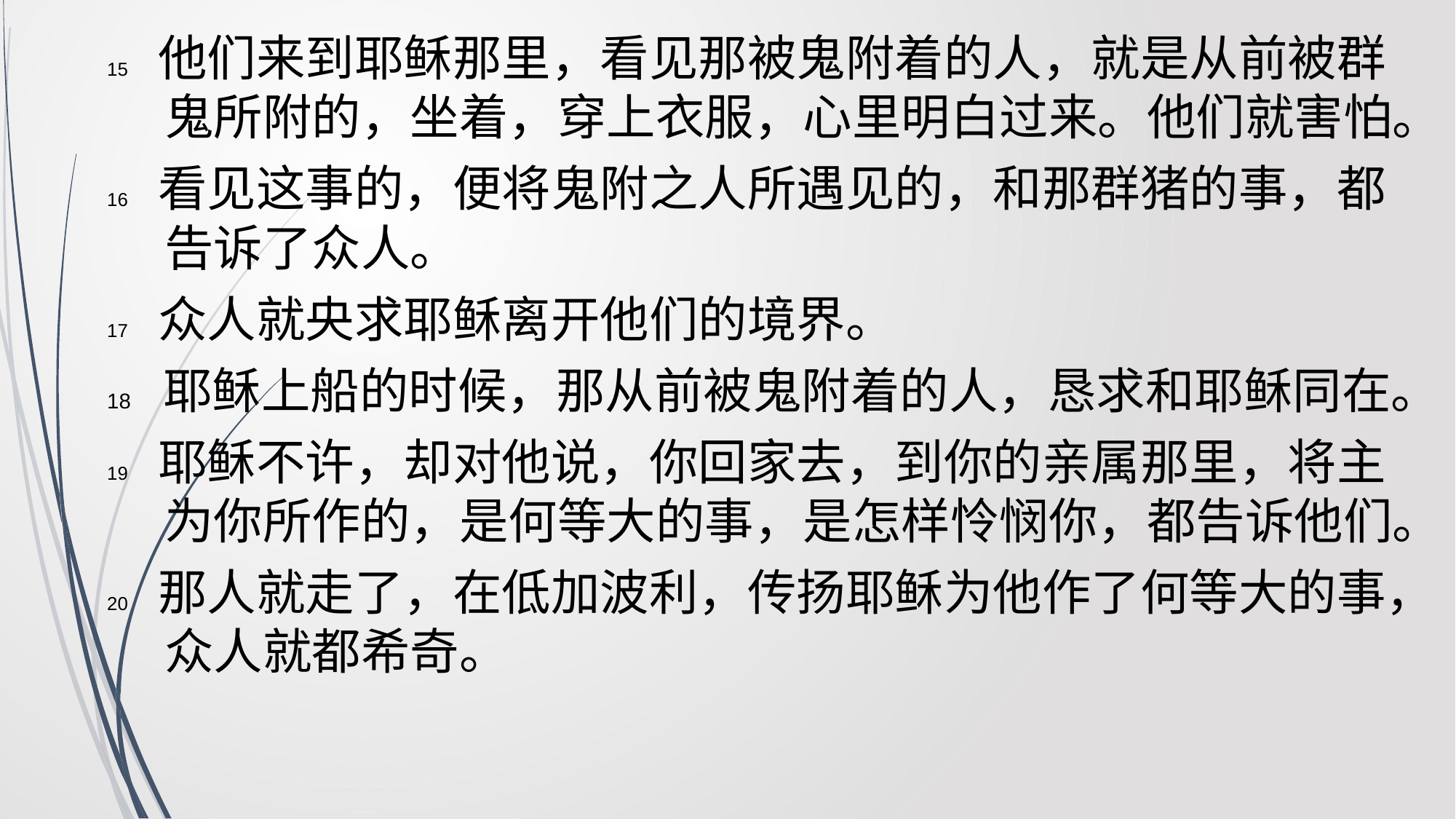

15     他们来到耶稣那里，看见那被鬼附着的人，就是从前被群鬼所附的，坐着，穿上衣服，心里明白过来。他们就害怕。
16     看见这事的，便将鬼附之人所遇见的，和那群猪的事，都告诉了众人。
17     众人就央求耶稣离开他们的境界。
18     耶稣上船的时候，那从前被鬼附着的人，恳求和耶稣同在。
19     耶稣不许，却对他说，你回家去，到你的亲属那里，将主为你所作的，是何等大的事，是怎样怜悯你，都告诉他们。
20     那人就走了，在低加波利，传扬耶稣为他作了何等大的事，众人就都希奇。